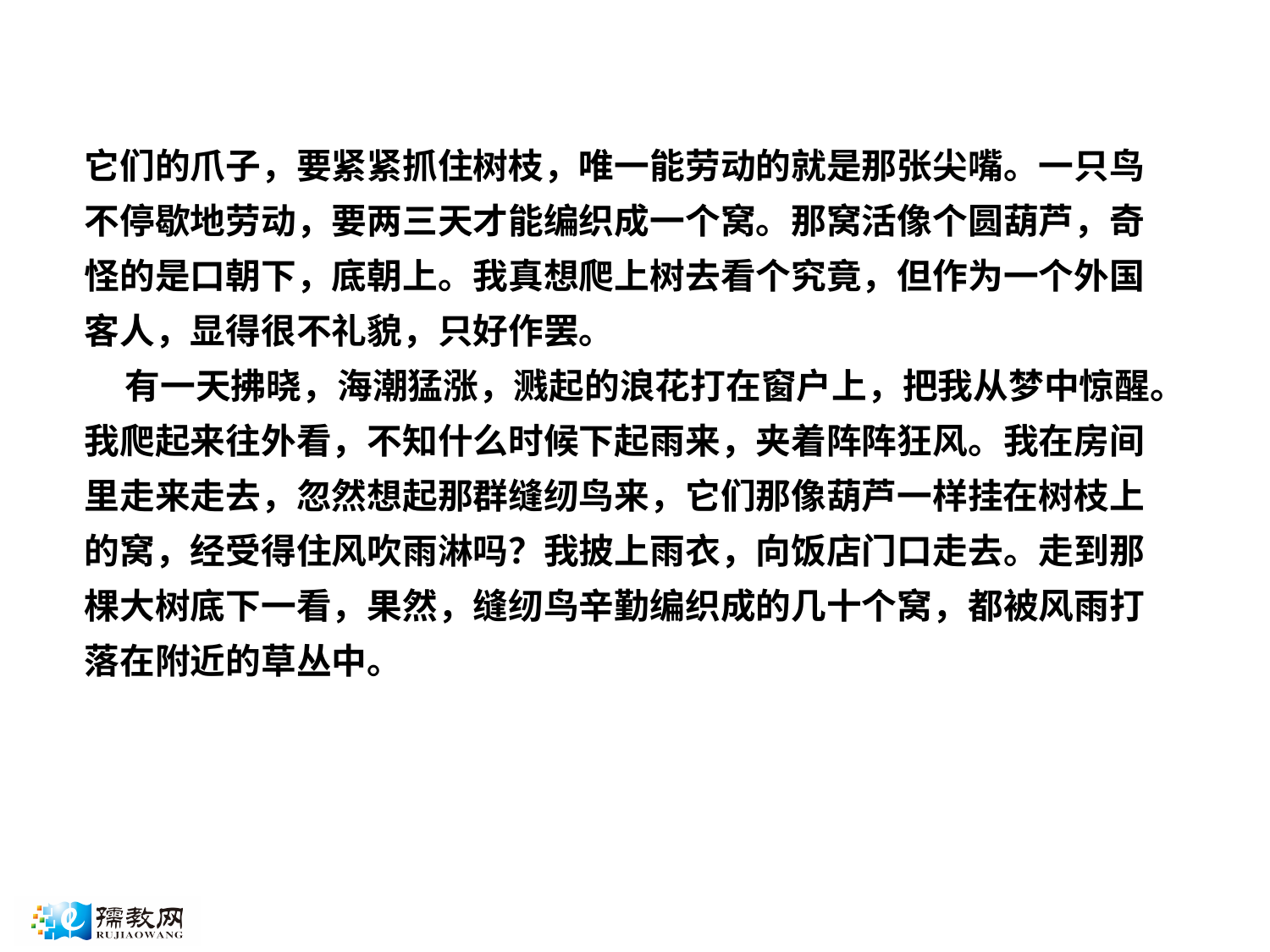

它们的爪子，要紧紧抓住树枝，唯一能劳动的就是那张尖嘴。一只鸟不停歇地劳动，要两三天才能编织成一个窝。那窝活像个圆葫芦，奇怪的是口朝下，底朝上。我真想爬上树去看个究竟，但作为一个外国客人，显得很不礼貌，只好作罢。
    有一天拂晓，海潮猛涨，溅起的浪花打在窗户上，把我从梦中惊醒。我爬起来往外看，不知什么时候下起雨来，夹着阵阵狂风。我在房间里走来走去，忽然想起那群缝纫鸟来，它们那像葫芦一样挂在树枝上的窝，经受得住风吹雨淋吗？我披上雨衣，向饭店门口走去。走到那棵大树底下一看，果然，缝纫鸟辛勤编织成的几十个窝，都被风雨打落在附近的草丛中。